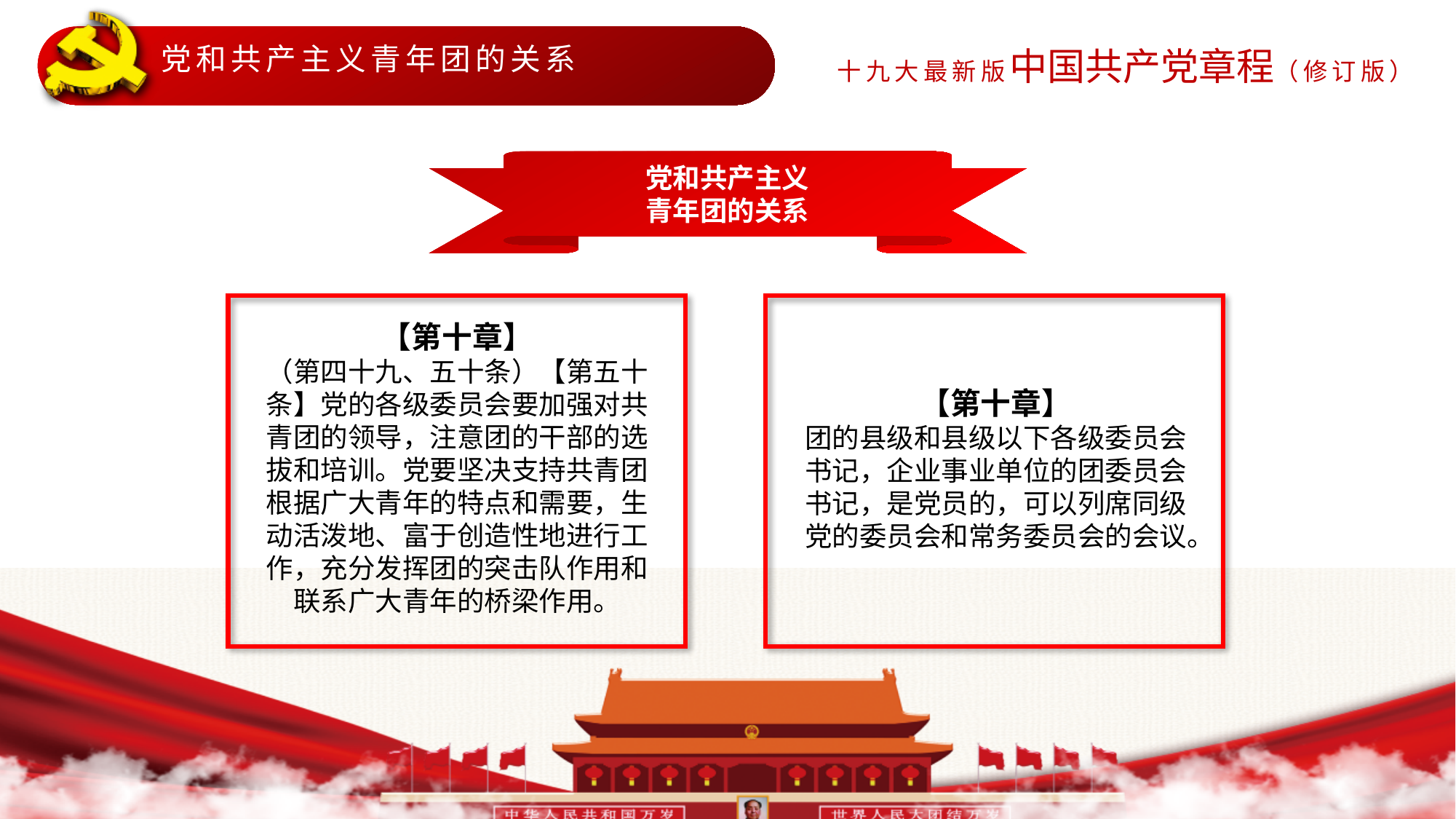

党和共产主义青年团的关系
党和共产主义
青年团的关系

【第十章】
（第四十九、五十条）【第五十条】党的各级委员会要加强对共青团的领导，注意团的干部的选拔和培训。党要坚决支持共青团根据广大青年的特点和需要，生动活泼地、富于创造性地进行工作，充分发挥团的突击队作用和联系广大青年的桥梁作用。
【第十章】
团的县级和县级以下各级委员会书记，企业事业单位的团委员会书记，是党员的，可以列席同级党的委员会和常务委员会的会议。